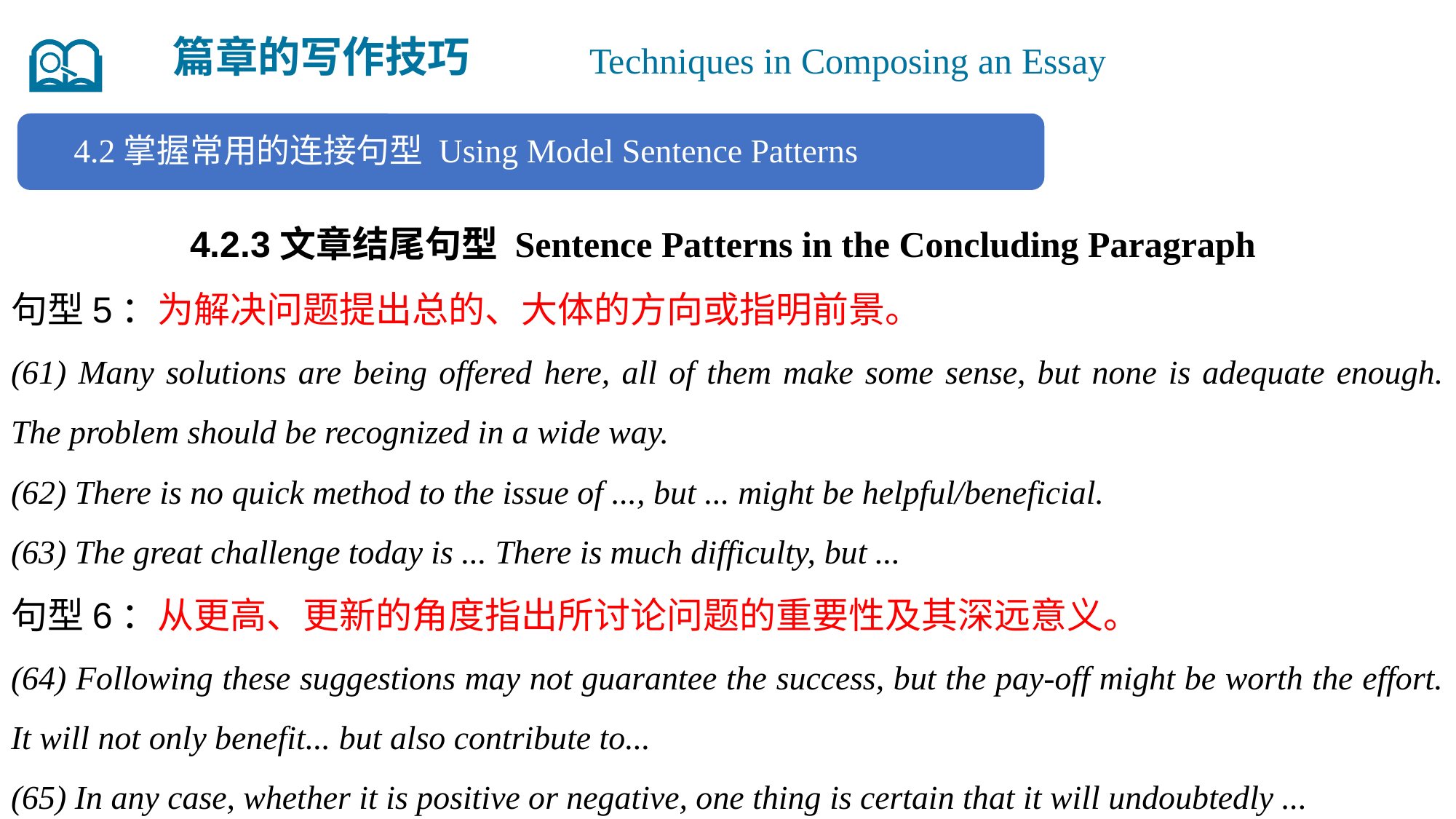

篇章的写作技巧
Techniques in Composing an Essay
4.2掌握常用的连接句型 Using Model Sentence Patterns

4.2.3文章结尾句型 Sentence Patterns in the Concluding Paragraph
句型5：为解决问题提出总的、大体的方向或指明前景。
(61) Many solutions are being offered here, all of them make some sense, but none is adequate enough. The problem should be recognized in a wide way.
(62) There is no quick method to the issue of ..., but ... might be helpful/beneficial.
(63) The great challenge today is ... There is much difficulty, but ...
句型6：从更高、更新的角度指出所讨论问题的重要性及其深远意义。
(64) Following these suggestions may not guarantee the success, but the pay-off might be worth the effort. It will not only benefit... but also contribute to...
(65) In any case, whether it is positive or negative, one thing is certain that it will undoubtedly ...